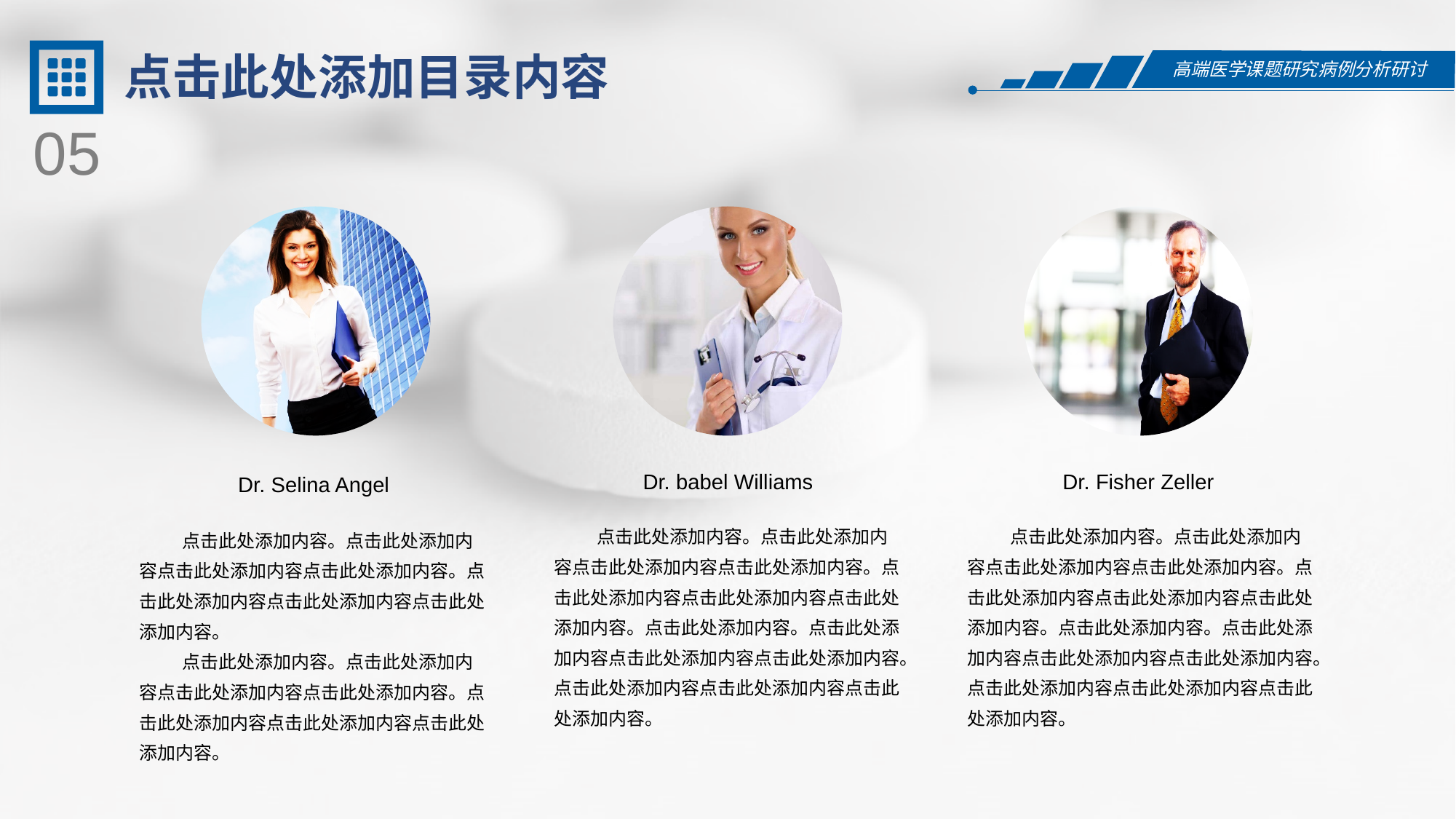

点击此处添加目录内容
05

Dr. Selina Angel
点击此处添加内容。点击此处添加内容点击此处添加内容点击此处添加内容。点击此处添加内容点击此处添加内容点击此处添加内容。
点击此处添加内容。点击此处添加内容点击此处添加内容点击此处添加内容。点击此处添加内容点击此处添加内容点击此处添加内容。

Dr. babel Williams
点击此处添加内容。点击此处添加内容点击此处添加内容点击此处添加内容。点击此处添加内容点击此处添加内容点击此处添加内容。点击此处添加内容。点击此处添加内容点击此处添加内容点击此处添加内容。点击此处添加内容点击此处添加内容点击此处添加内容。

Dr. Fisher Zeller
点击此处添加内容。点击此处添加内容点击此处添加内容点击此处添加内容。点击此处添加内容点击此处添加内容点击此处添加内容。点击此处添加内容。点击此处添加内容点击此处添加内容点击此处添加内容。点击此处添加内容点击此处添加内容点击此处添加内容。
.